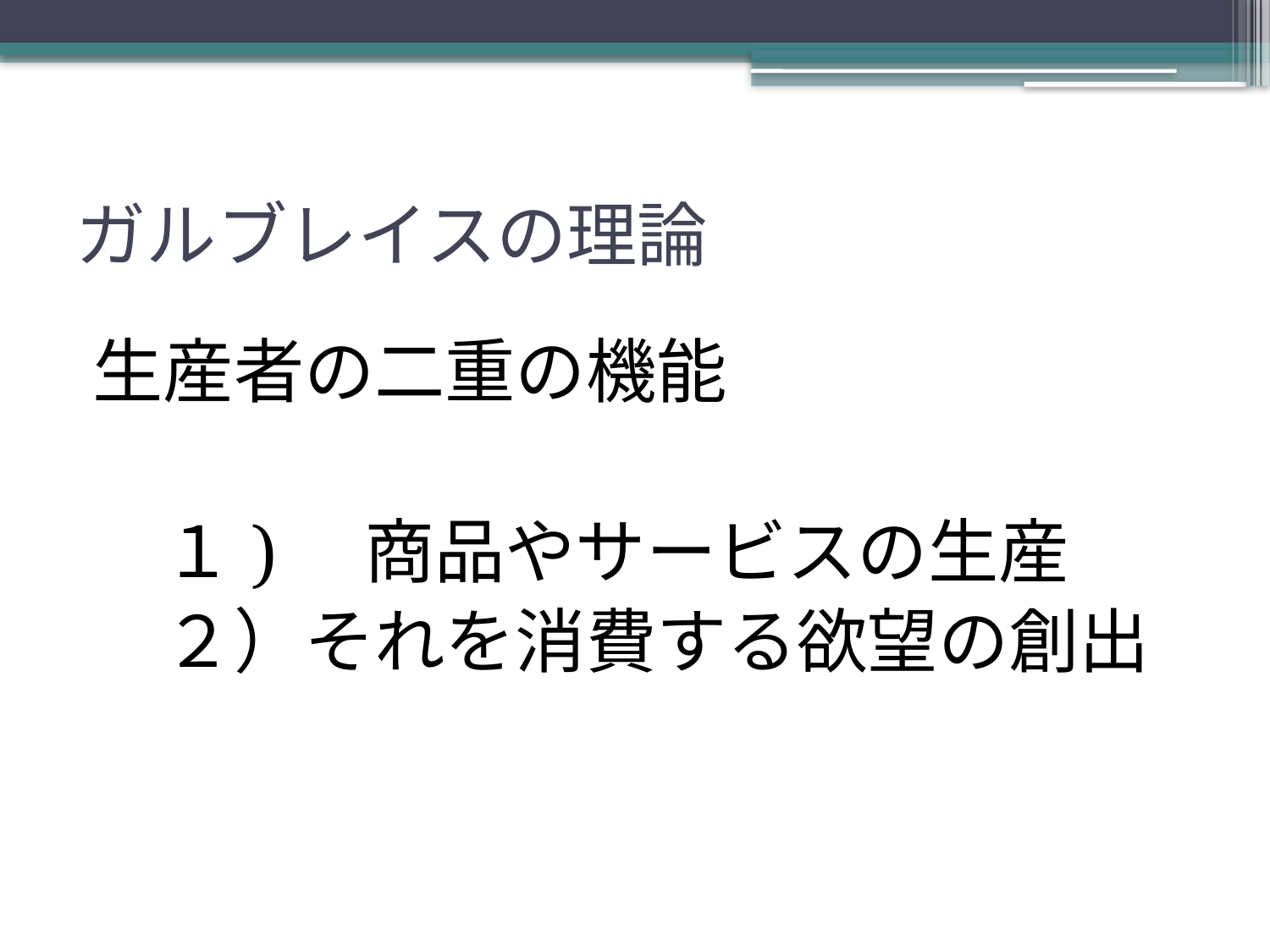

# ガルブレイスの理論

生産者の二重の機能

　１)　商品やサービスの生産
　２）それを消費する欲望の創出